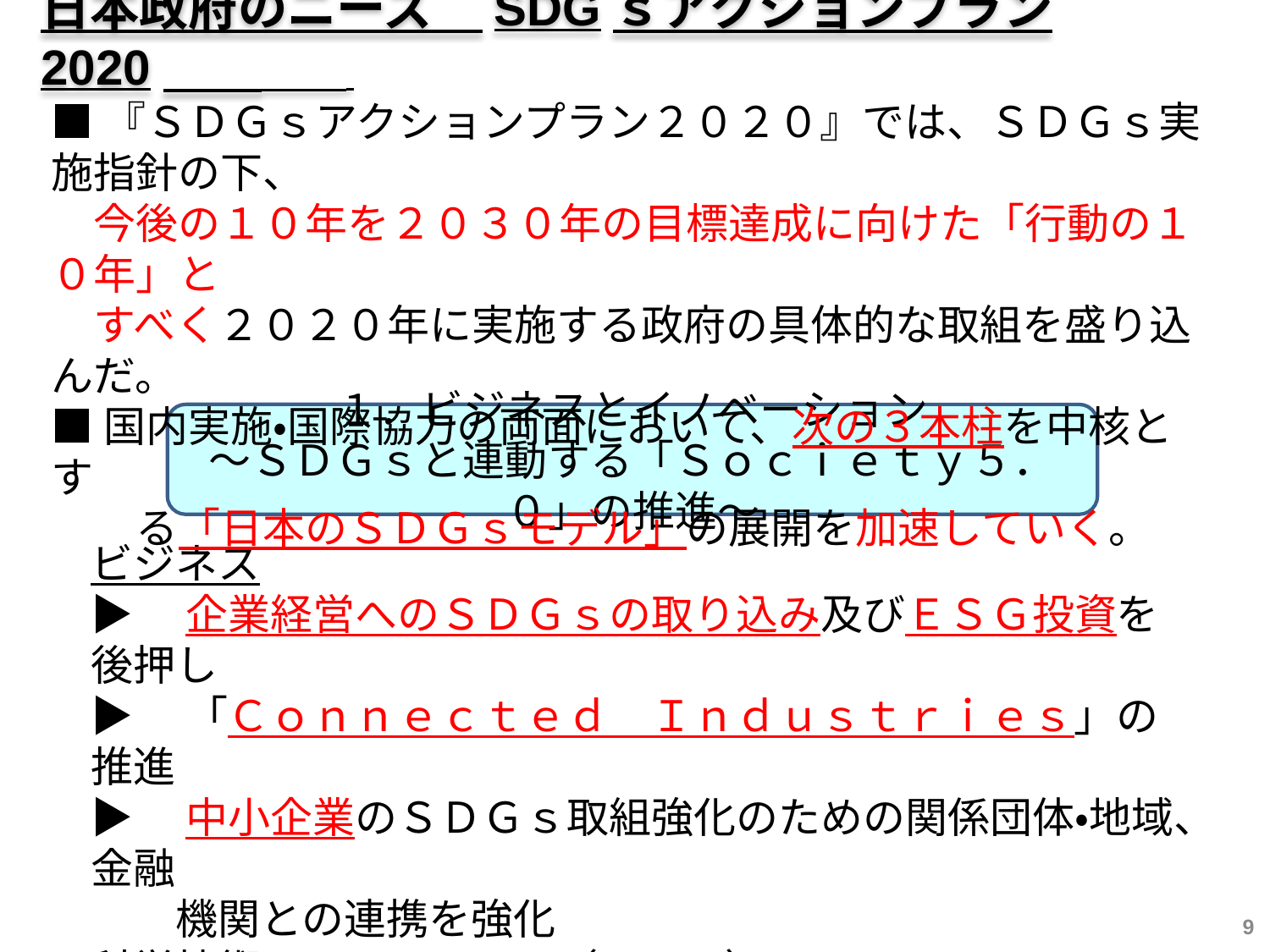

日本政府のニーズ　SDGｓアクションプラン2020
■『ＳＤＧｓアクションプラン２０２０』では、ＳＤＧｓ実施指針の下、
　今後の１０年を２０３０年の目標達成に向けた「行動の１０年」と
　すべく２０２０年に実施する政府の具体的な取組を盛り込んだ。
■国内実施・国際協力の両面において、次の３本柱を中核とす
　　る「日本のＳＤＧｓモデル」の展開を加速していく。
１．ビジネスとイノベーション
～ＳＤＧｓと連動する「Ｓｏｃｉｅｔｙ５．０」の推進～
ビジネス
▶　企業経営へのＳＤＧｓの取り込み及びＥＳＧ投資を後押し
▶　「Ｃｏｎｎｅｃｔｅｄ　Ｉｎｄｕｓｔｒｉｅｓ」の推進
▶　中小企業のＳＤＧｓ取組強化のための関係団体・地域、金融
　　機関との連携を強化
科学技術イノベーション（ＳＴＩ）
▶　・・・・・・・・・・・
9